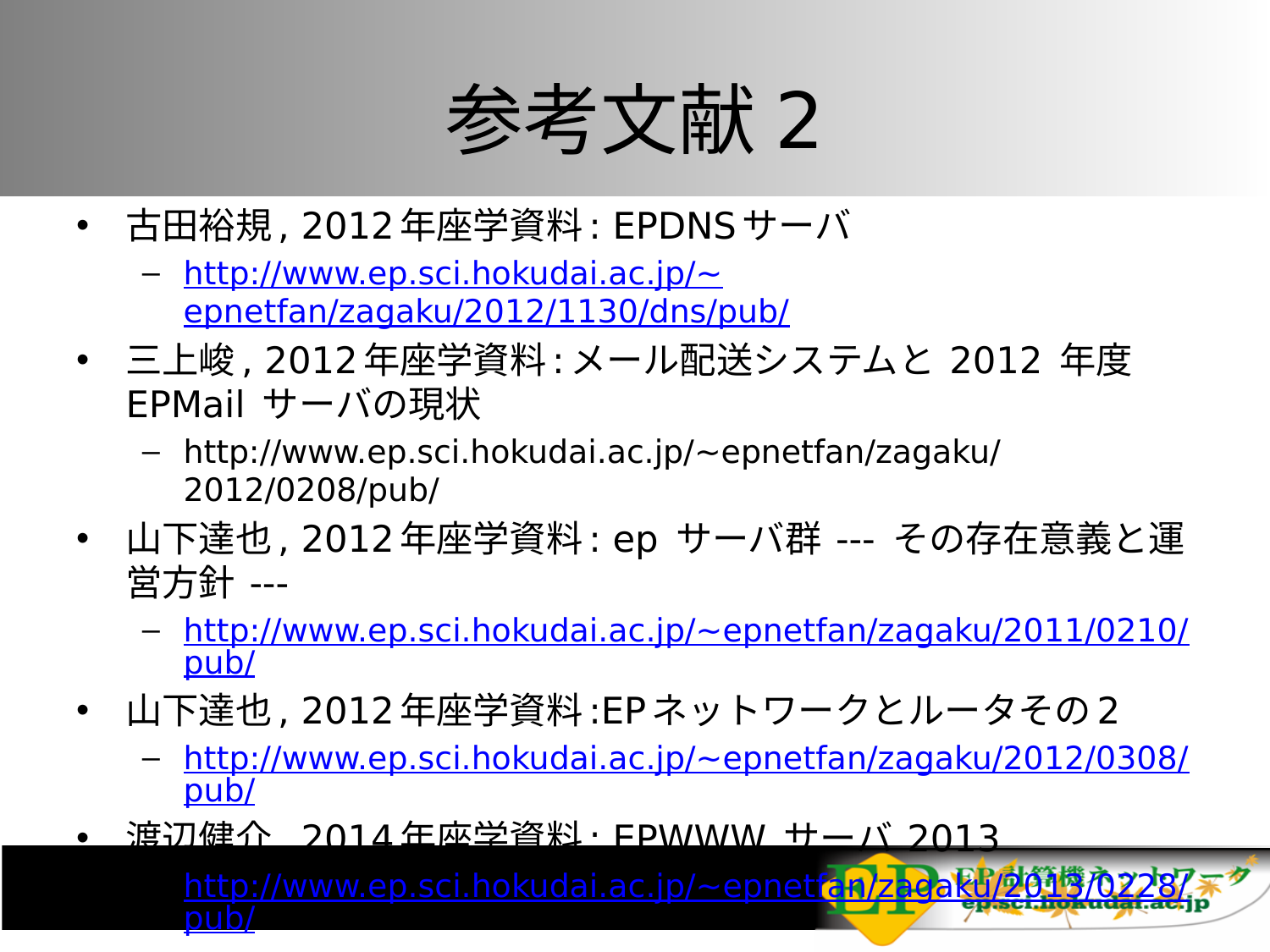

# 参考文献2
古田裕規, 2012年座学資料: EPDNSサーバ
http://www.ep.sci.hokudai.ac.jp/~epnetfan/zagaku/2012/1130/dns/pub/
三上峻, 2012年座学資料:メール配送システムと 2012 年度EPMail サーバの現状
http://www.ep.sci.hokudai.ac.jp/~epnetfan/zagaku/2012/0208/pub/
山下達也, 2012年座学資料: ep サーバ群 --- その存在意義と運営方針 ---
http://www.ep.sci.hokudai.ac.jp/~epnetfan/zagaku/2011/0210/pub/
山下達也, 2012年座学資料:EPネットワークとルータその2
http://www.ep.sci.hokudai.ac.jp/~epnetfan/zagaku/2012/0308/pub/
渡辺健介, 2014年座学資料: EPWWW サーバ 2013
http://www.ep.sci.hokudai.ac.jp/~epnetfan/zagaku/2013/0228/pub/